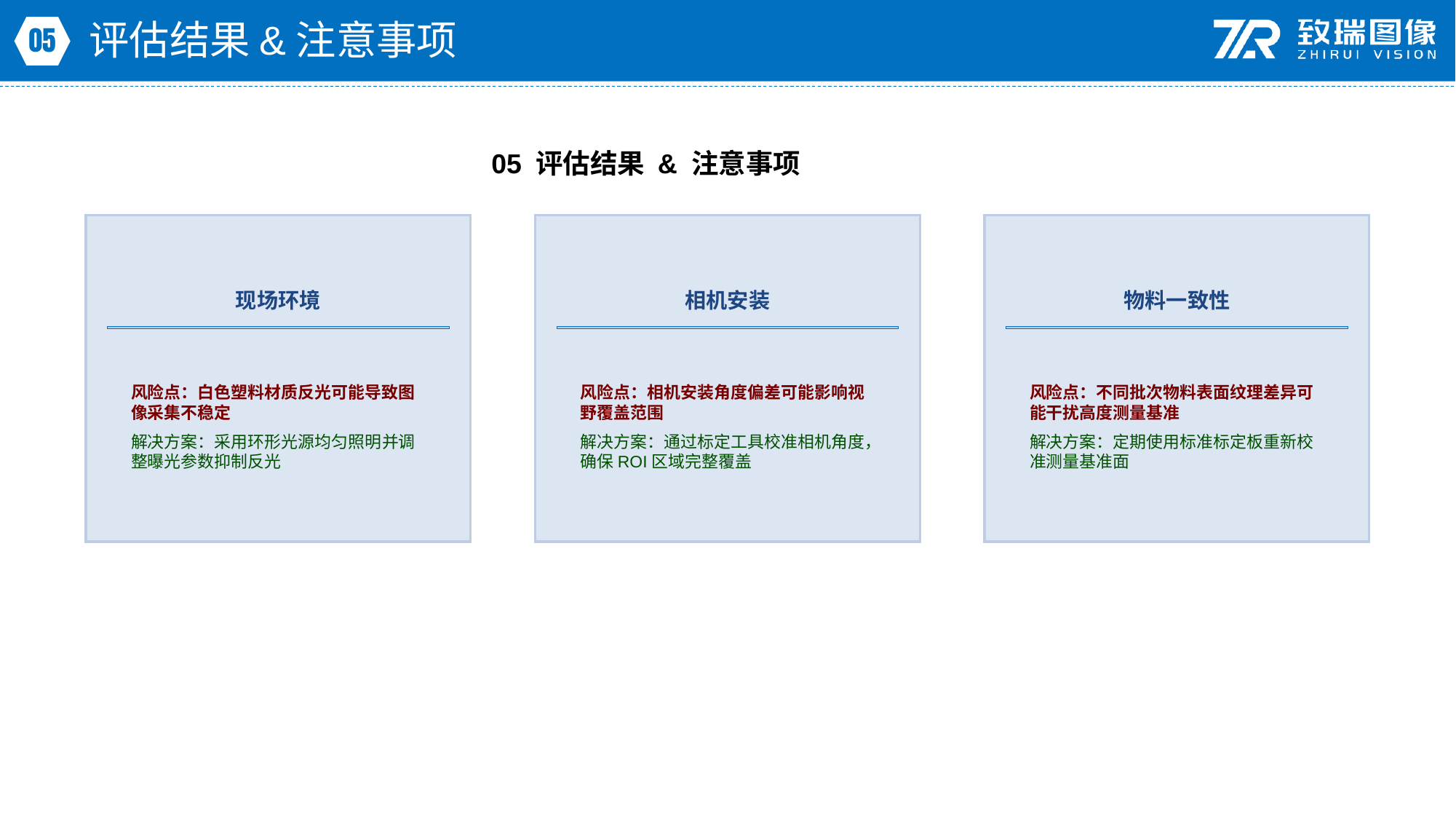

评估结果&注意事项
05

05 评估结果 & 注意事项

现场环境

相机安装

物料一致性

风险点：白色塑料材质反光可能导致图像采集不稳定
解决方案：采用环形光源均匀照明并调整曝光参数抑制反光

风险点：相机安装角度偏差可能影响视野覆盖范围
解决方案：通过标定工具校准相机角度，确保ROI区域完整覆盖

风险点：不同批次物料表面纹理差异可能干扰高度测量基准
解决方案：定期使用标准标定板重新校准测量基准面